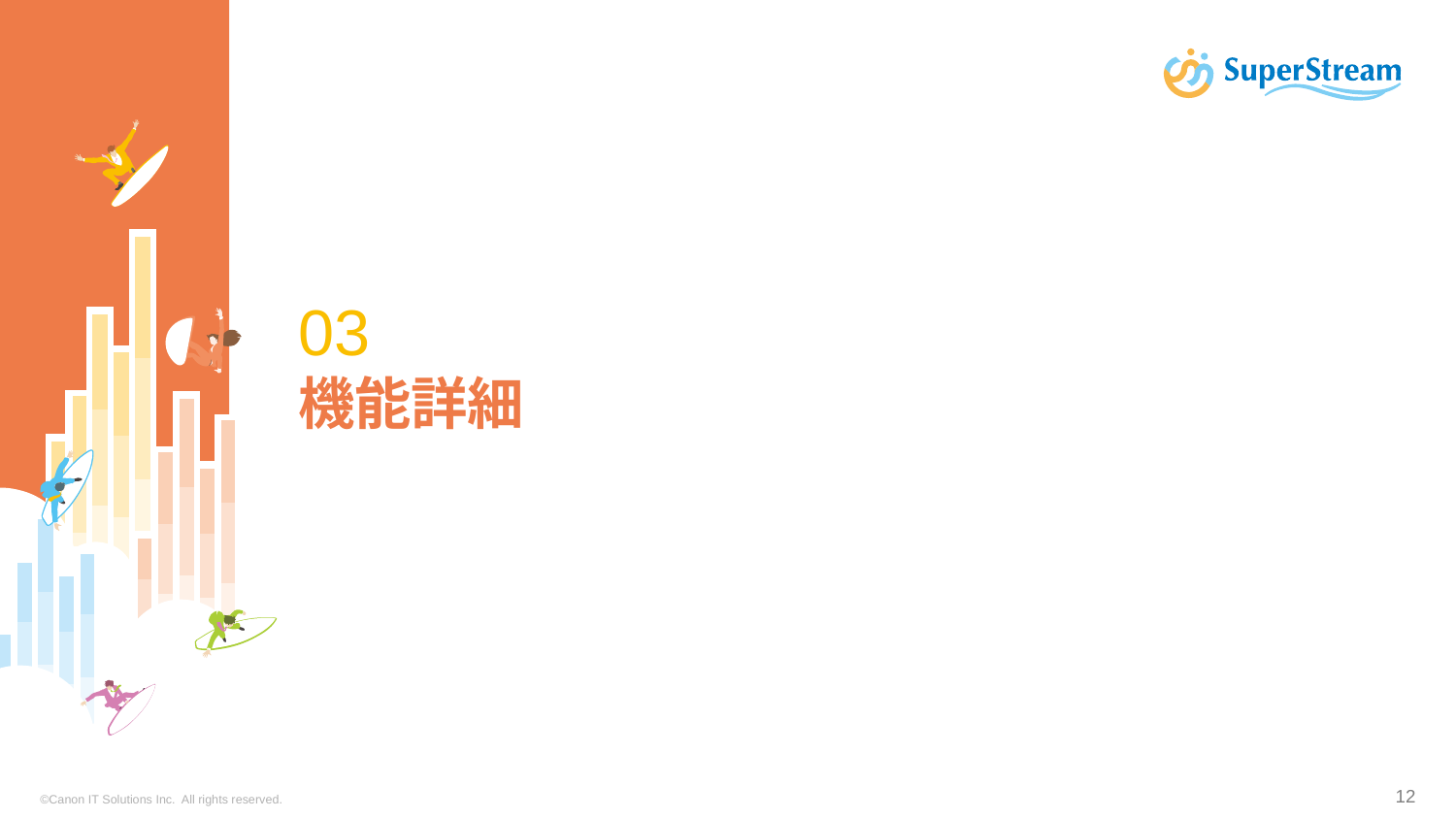

# 03 機能詳細
©Canon IT Solutions Inc.  All rights reserved.
12